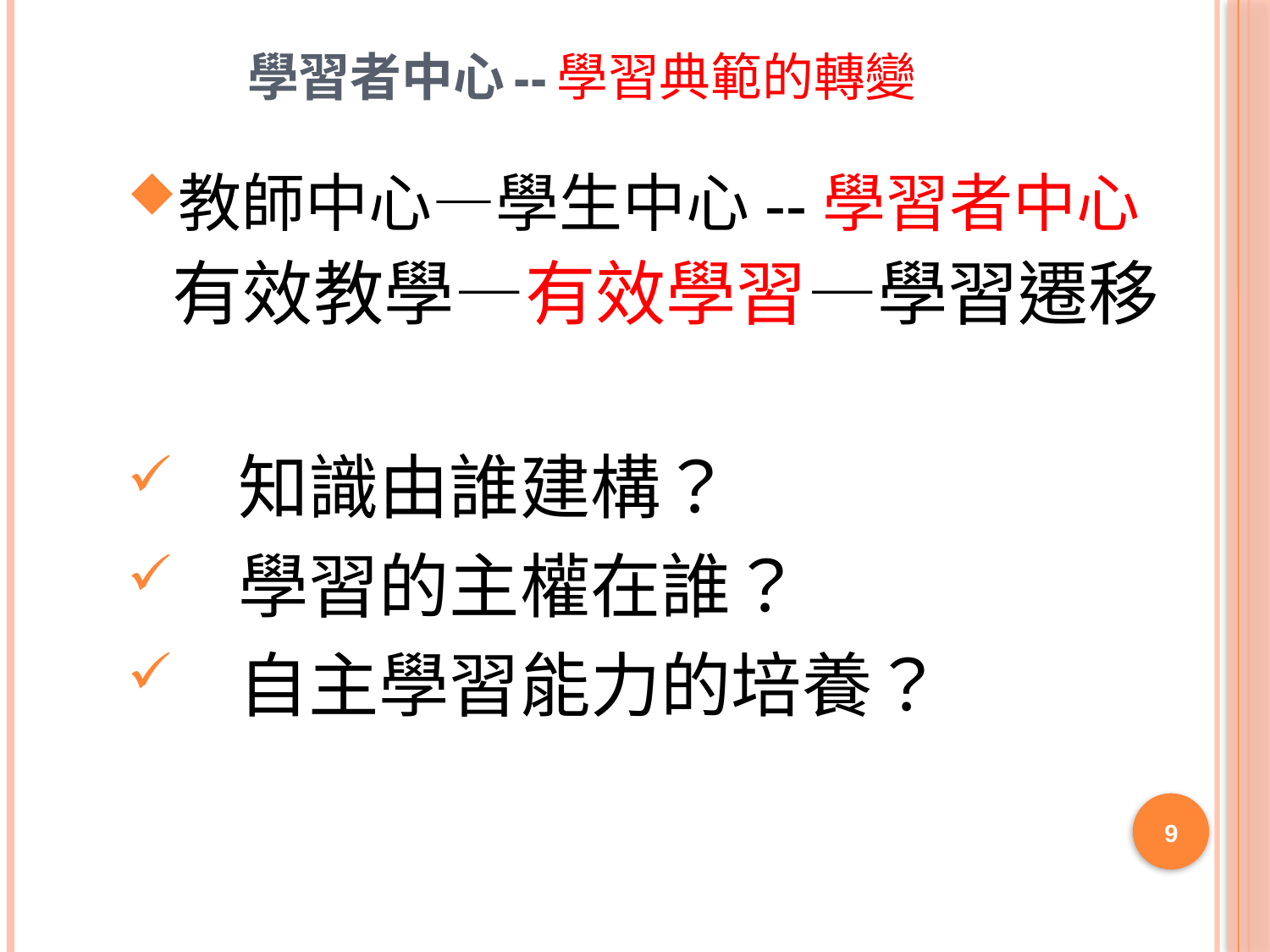

# 學習者中心--學習典範的轉變
教師中心—學生中心--學習者中心
     有效教學—有效學習—學習遷移

   知識由誰建構？
   學習的主權在誰？
   自主學習能力的培養？

9